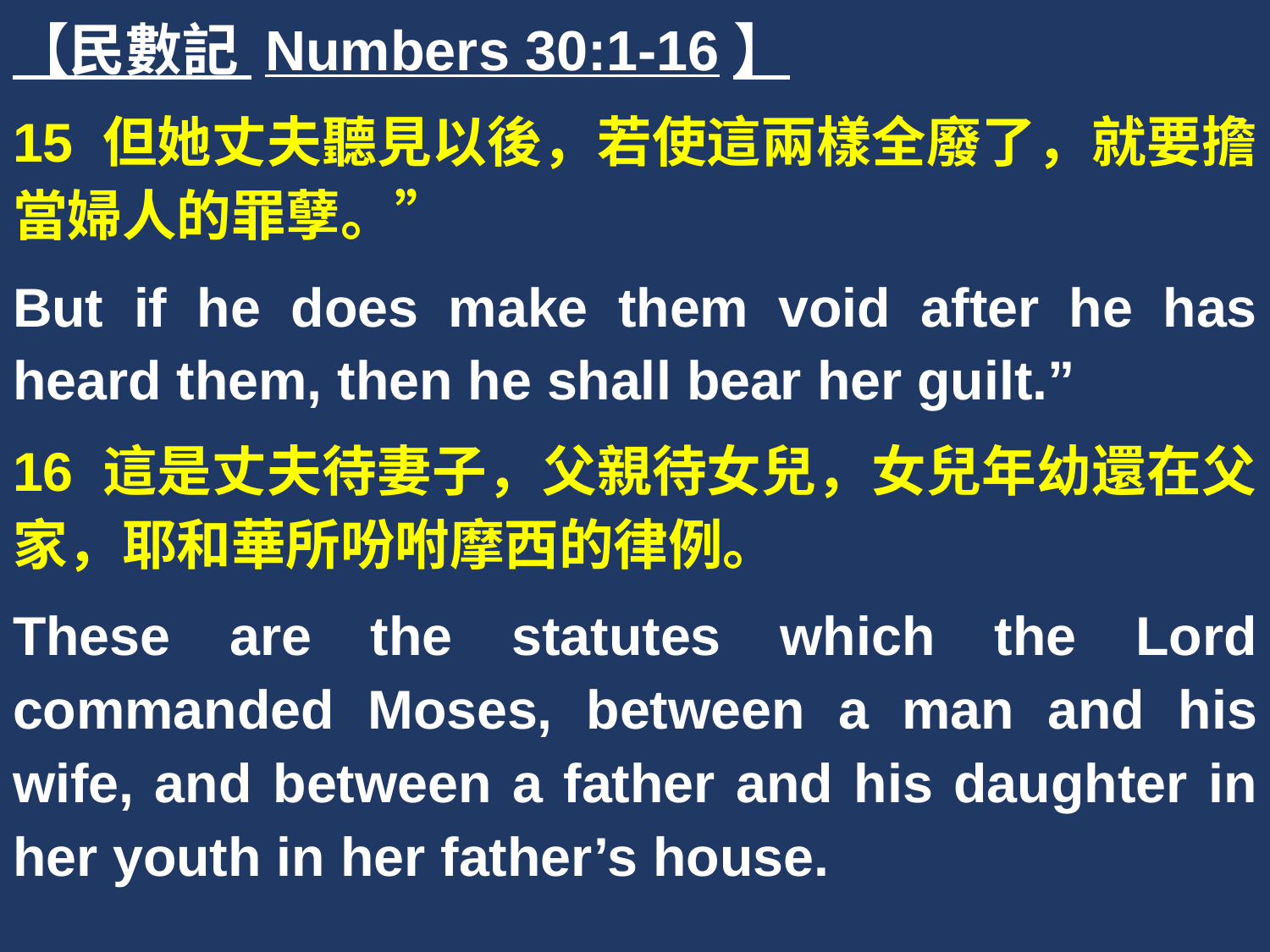

【民數記 Numbers 30:1-16】
15 但她丈夫聽見以後，若使這兩樣全廢了，就要擔當婦人的罪孽。”
But if he does make them void after he has heard them, then he shall bear her guilt.”
16 這是丈夫待妻子，父親待女兒，女兒年幼還在父家，耶和華所吩咐摩西的律例。
These are the statutes which the Lord commanded Moses, between a man and his wife, and between a father and his daughter in her youth in her father’s house.